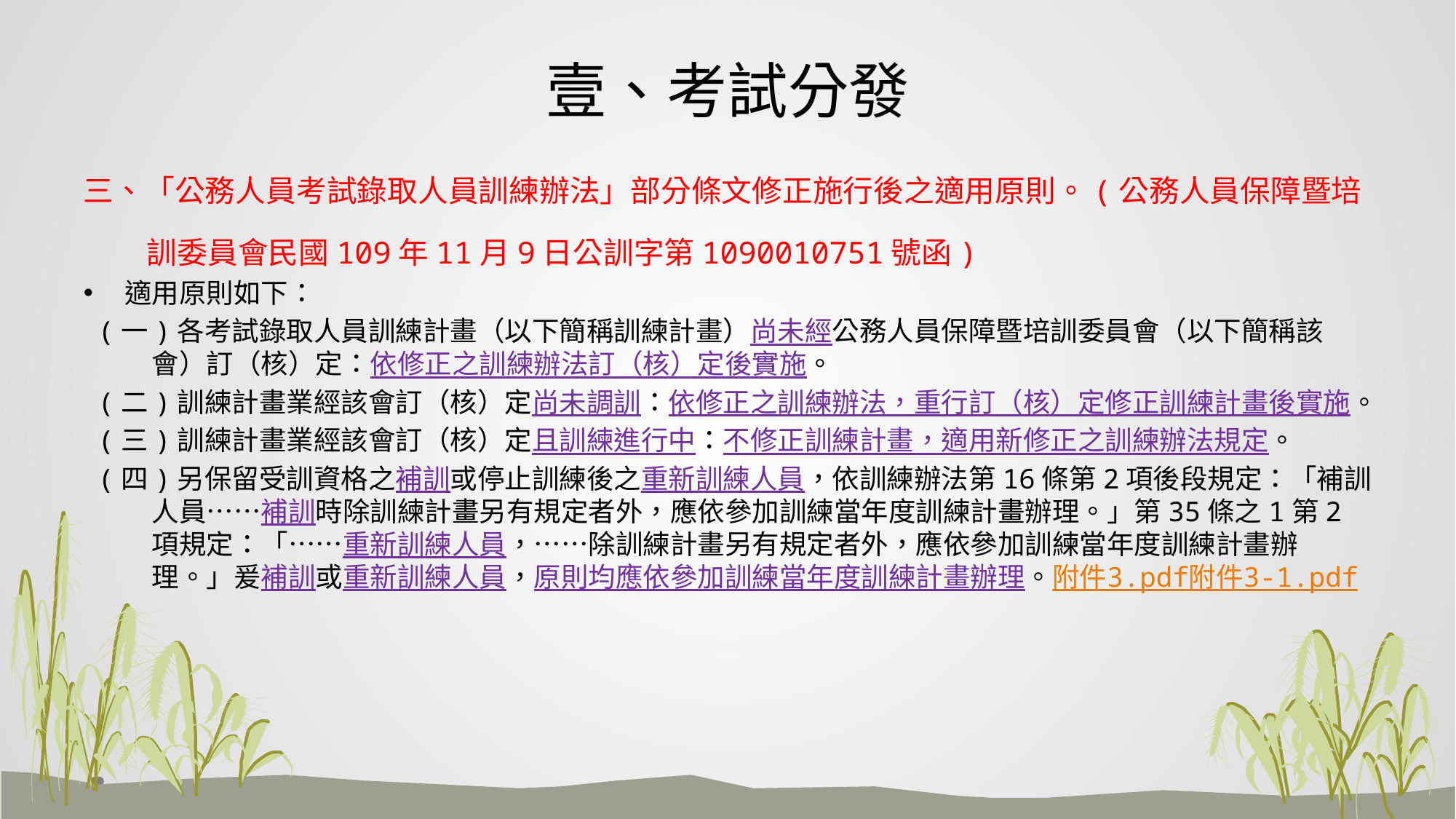

# 壹、考試分發
三、「公務人員考試錄取人員訓練辦法」部分條文修正施行後之適用原則。(公務人員保障暨培訓委員會民國109年11月9日公訓字第1090010751號函)
適用原則如下：
(一)各考試錄取人員訓練計畫（以下簡稱訓練計畫）尚未經公務人員保障暨培訓委員會（以下簡稱該會）訂（核）定：依修正之訓練辦法訂（核）定後實施。
(二)訓練計畫業經該會訂（核）定尚未調訓：依修正之訓練辦法，重行訂（核）定修正訓練計畫後實施。
(三)訓練計畫業經該會訂（核）定且訓練進行中：不修正訓練計畫，適用新修正之訓練辦法規定。
(四)另保留受訓資格之補訓或停止訓練後之重新訓練人員，依訓練辦法第16條第2項後段規定：「補訓人員……補訓時除訓練計畫另有規定者外，應依參加訓練當年度訓練計畫辦理。」第35條之1第2項規定：「……重新訓練人員，……除訓練計畫另有規定者外，應依參加訓練當年度訓練計畫辦理。」爰補訓或重新訓練人員，原則均應依參加訓練當年度訓練計畫辦理。附件3.pdf附件3-1.pdf